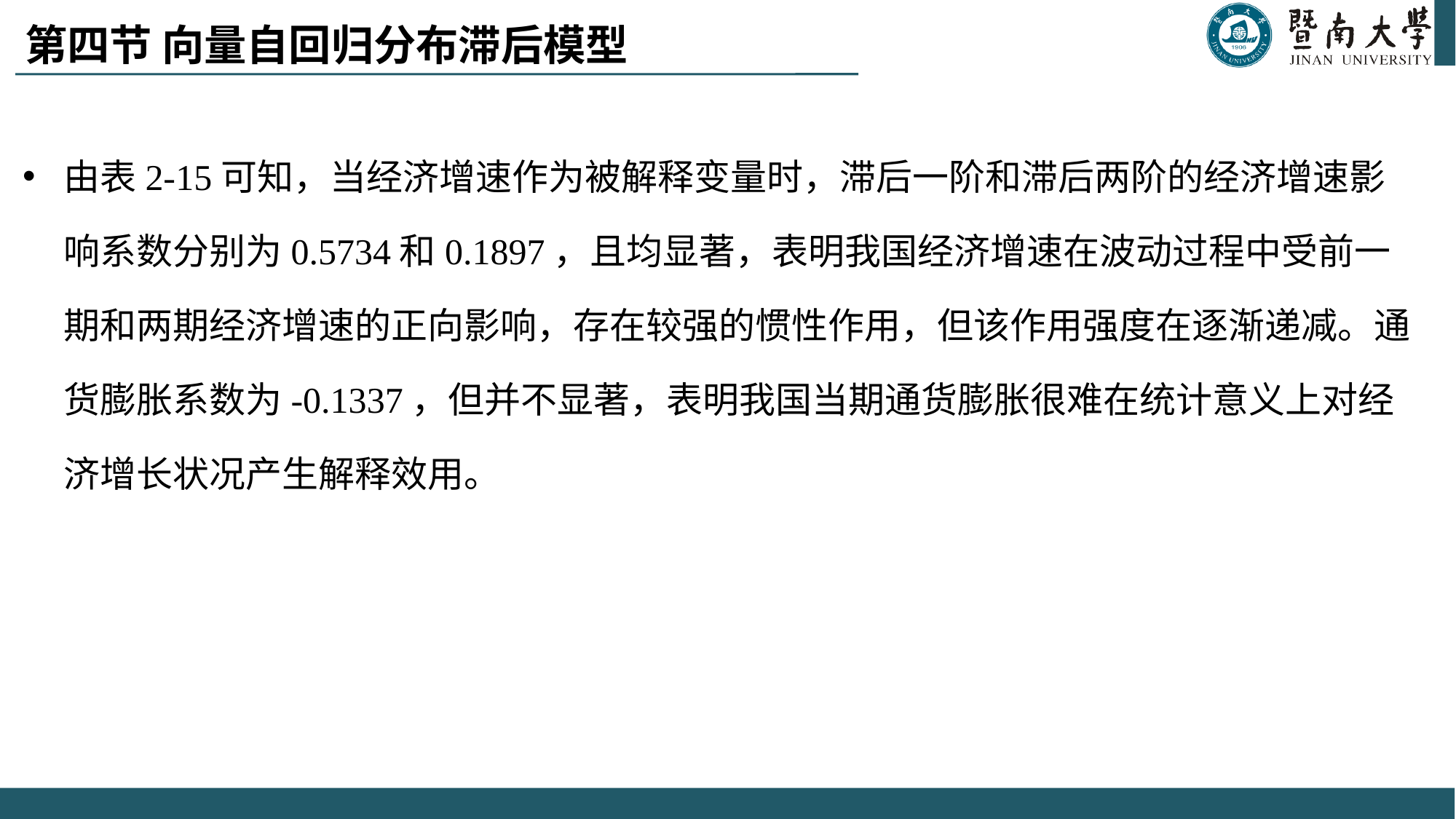

# 第四节 向量自回归分布滞后模型

由表2-15可知，当经济增速作为被解释变量时，滞后一阶和滞后两阶的经济增速影响系数分别为0.5734和0.1897，且均显著，表明我国经济增速在波动过程中受前一期和两期经济增速的正向影响，存在较强的惯性作用，但该作用强度在逐渐递减。通货膨胀系数为-0.1337，但并不显著，表明我国当期通货膨胀很难在统计意义上对经济增长状况产生解释效用。